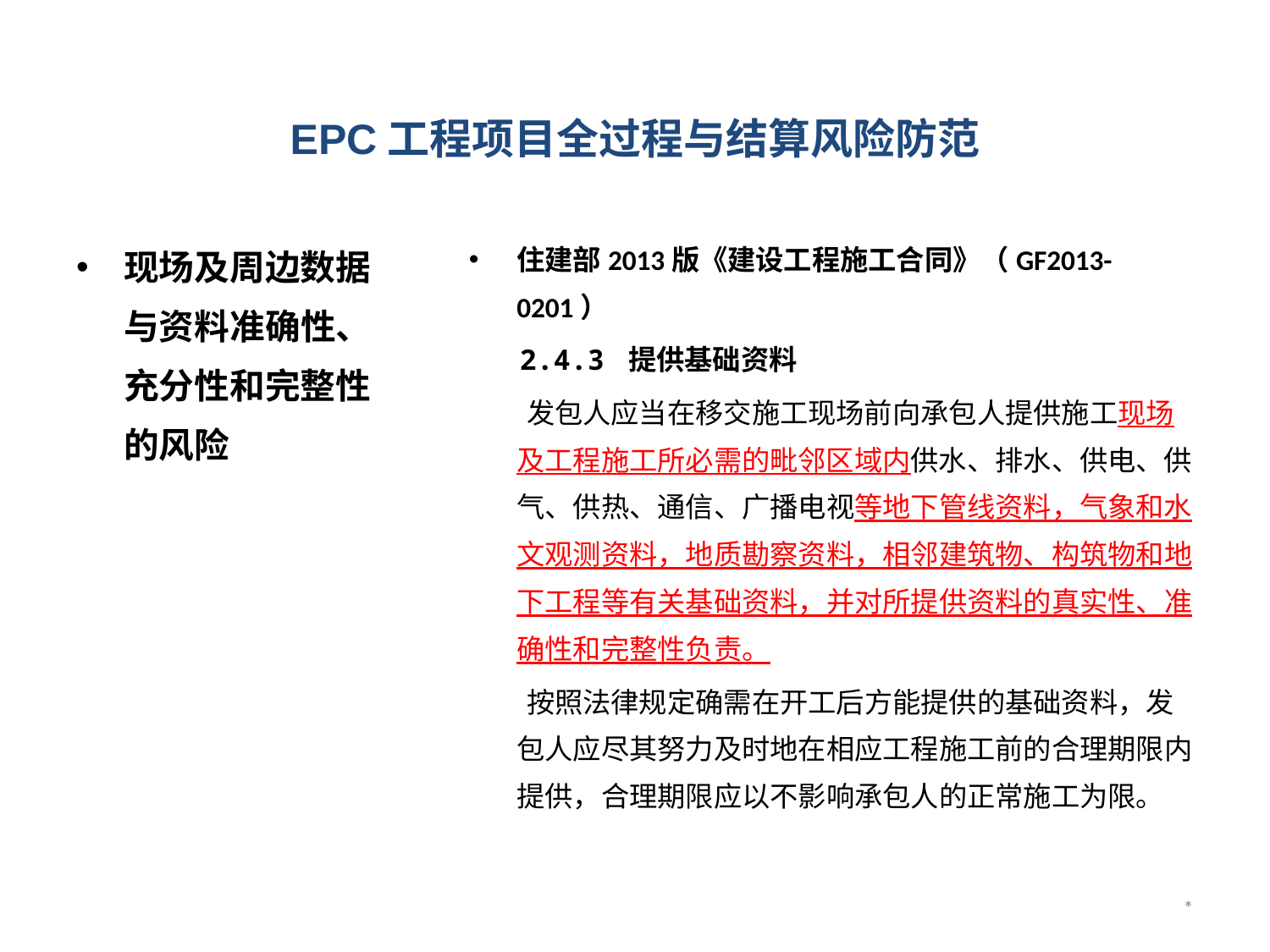

# EPC工程项目全过程与结算风险防范
现场及周边数据与资料准确性、充分性和完整性的风险
住建部2013版《建设工程施工合同》（GF2013-0201）
   2.4.3 提供基础资料
        发包人应当在移交施工现场前向承包人提供施工现场及工程施工所必需的毗邻区域内供水、排水、供电、供气、供热、通信、广播电视等地下管线资料，气象和水文观测资料，地质勘察资料，相邻建筑物、构筑物和地下工程等有关基础资料，并对所提供资料的真实性、准确性和完整性负责。
        按照法律规定确需在开工后方能提供的基础资料，发包人应尽其努力及时地在相应工程施工前的合理期限内提供，合理期限应以不影响承包人的正常施工为限。

*